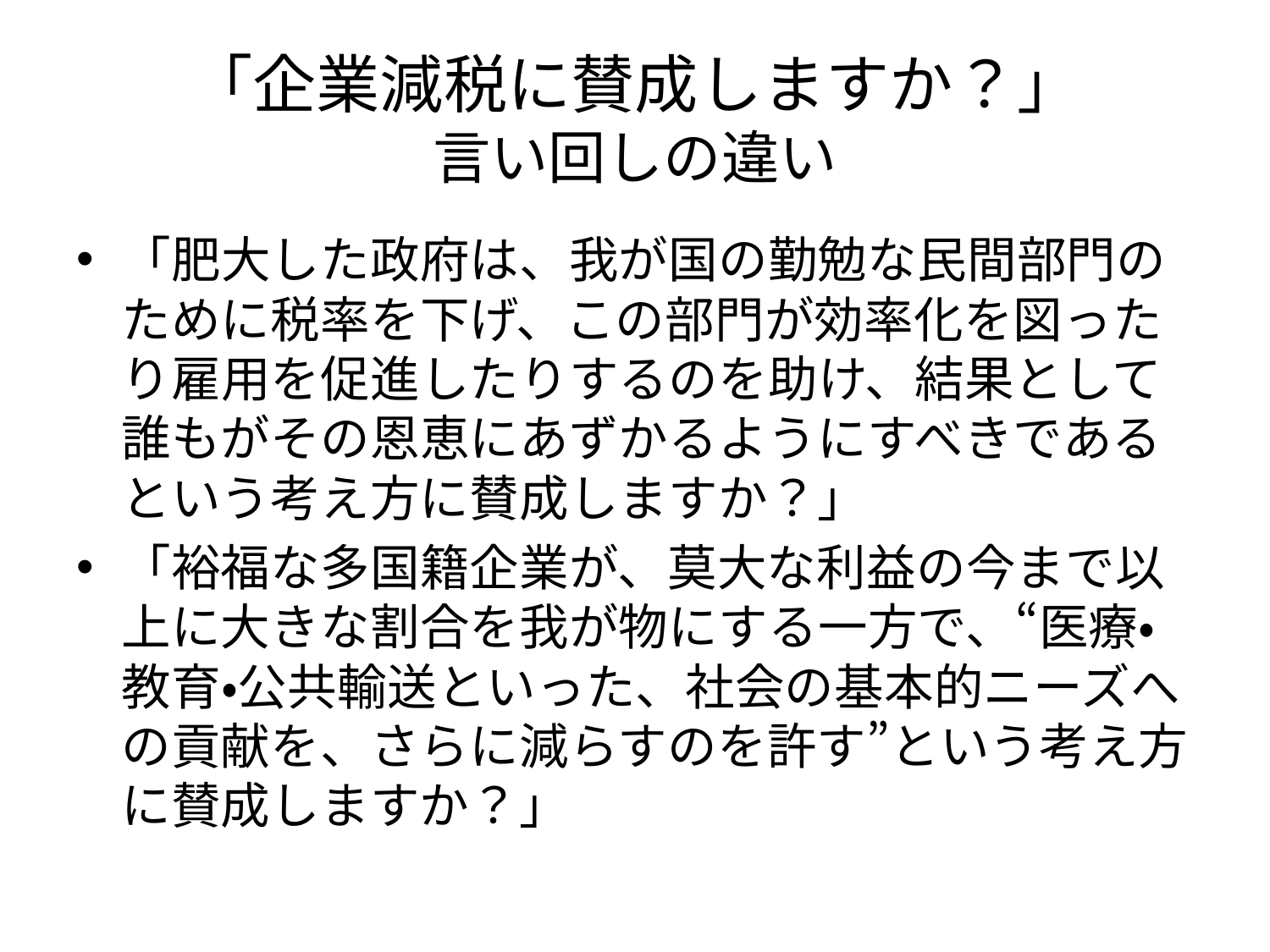

# 「企業減税に賛成しますか？」 言い回しの違い
「肥大した政府は、我が国の勤勉な民間部門のために税率を下げ、この部門が効率化を図ったり雇用を促進したりするのを助け、結果として誰もがその恩恵にあずかるようにすべきであるという考え方に賛成しますか？」
「裕福な多国籍企業が、莫大な利益の今まで以上に大きな割合を我が物にする一方で、“医療・教育・公共輸送といった、社会の基本的ニーズへの貢献を、さらに減らすのを許す”という考え方に賛成しますか？」